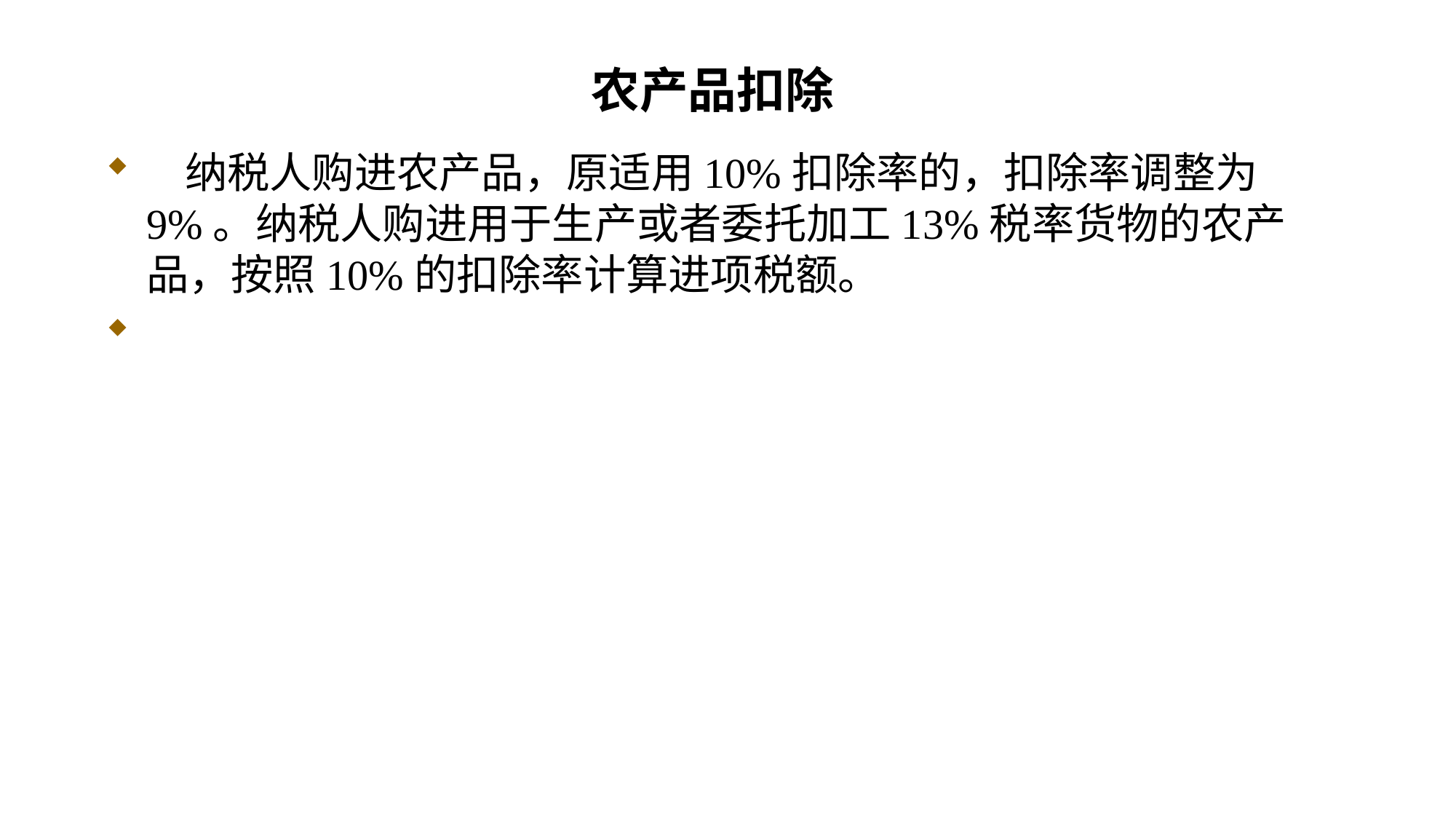

# 农产品扣除
   纳税人购进农产品，原适用10%扣除率的，扣除率调整为9%。纳税人购进用于生产或者委托加工13%税率货物的农产品，按照10%的扣除率计算进项税额。